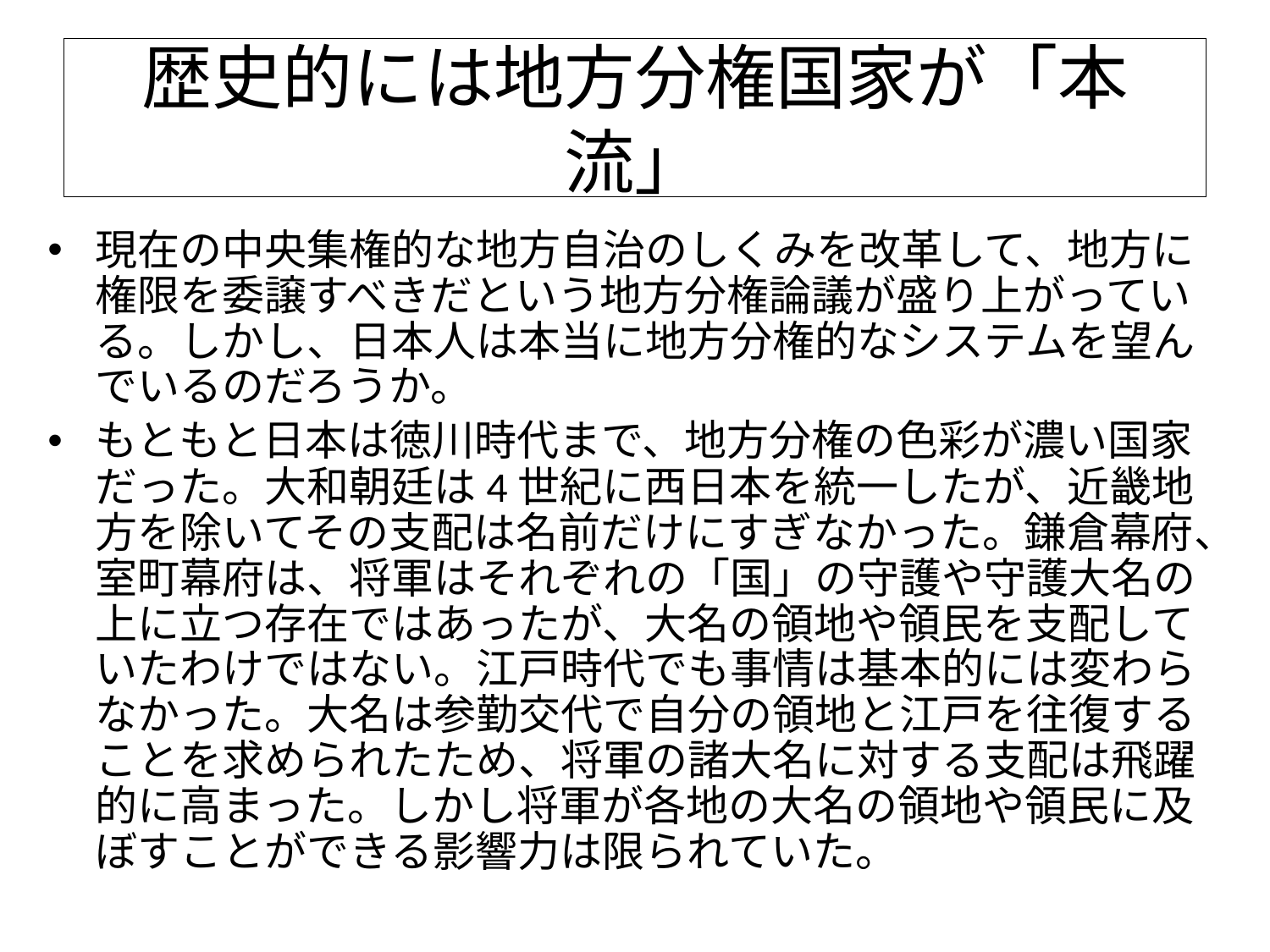

# 歴史的には地方分権国家が「本流」
現在の中央集権的な地方自治のしくみを改革して、地方に権限を委譲すべきだという地方分権論議が盛り上がっている。しかし、日本人は本当に地方分権的なシステムを望んでいるのだろうか。
もともと日本は徳川時代まで、地方分権の色彩が濃い国家だった。大和朝廷は4世紀に西日本を統一したが、近畿地方を除いてその支配は名前だけにすぎなかった。鎌倉幕府、室町幕府は、将軍はそれぞれの「国」の守護や守護大名の上に立つ存在ではあったが、大名の領地や領民を支配していたわけではない。江戸時代でも事情は基本的には変わらなかった。大名は参勤交代で自分の領地と江戸を往復することを求められたため、将軍の諸大名に対する支配は飛躍的に高まった。しかし将軍が各地の大名の領地や領民に及ぼすことができる影響力は限られていた。